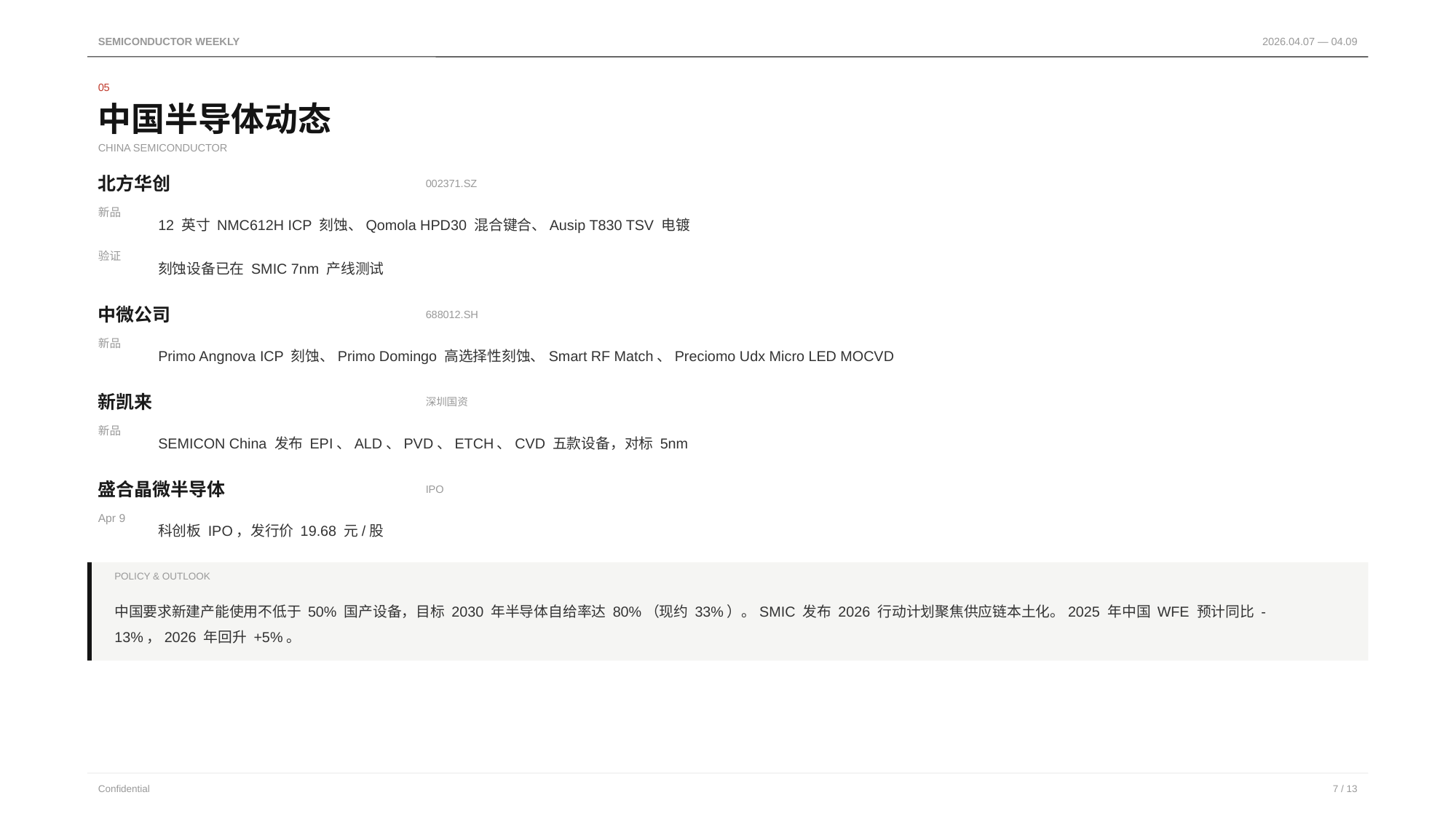

SEMICONDUCTOR WEEKLY
2026.04.07 — 04.09

05
中国半导体动态
CHINA SEMICONDUCTOR
北方华创
002371.SZ
新品
12 英寸 NMC612H ICP 刻蚀、Qomola HPD30 混合键合、Ausip T830 TSV 电镀
验证
刻蚀设备已在 SMIC 7nm 产线测试
中微公司
688012.SH
新品
Primo Angnova ICP 刻蚀、Primo Domingo 高选择性刻蚀、Smart RF Match、Preciomo Udx Micro LED MOCVD
新凯来
深圳国资
新品
SEMICON China 发布 EPI、ALD、PVD、ETCH、CVD 五款设备，对标 5nm
盛合晶微半导体
IPO
Apr 9
科创板 IPO，发行价 19.68 元/股

POLICY & OUTLOOK
中国要求新建产能使用不低于 50% 国产设备，目标 2030 年半导体自给率达 80%（现约 33%）。SMIC 发布 2026 行动计划聚焦供应链本土化。2025 年中国 WFE 预计同比 -13%，2026 年回升 +5%。

Confidential
7 / 13